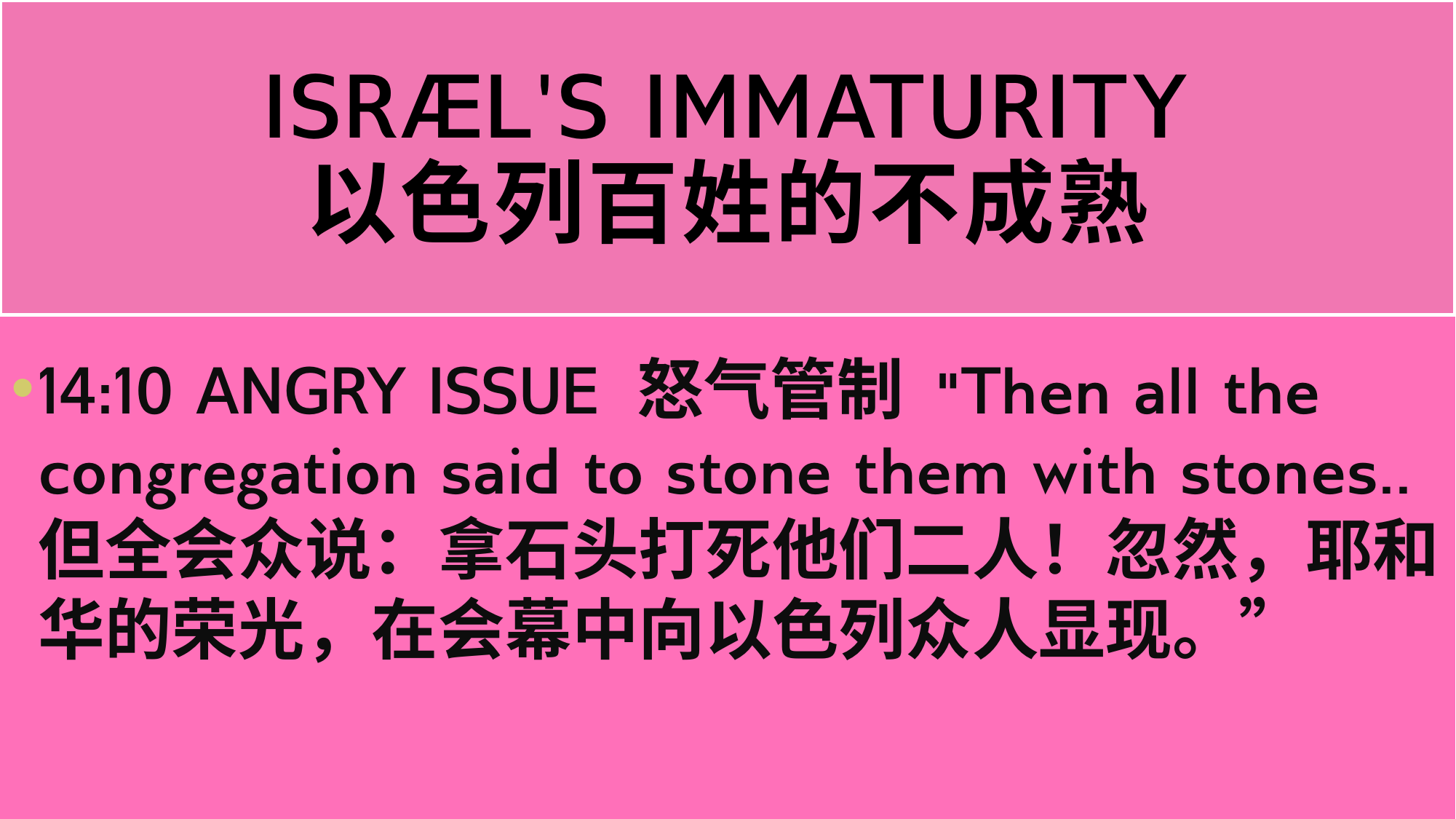

# ISRAEL'S IMMATURITY 以色列百姓的不成熟
14:10 ANGRY ISSUE 怒气管制 "Then all the congregation said to stone them with stones.. 但全会众说：拿石头打死他们二人！忽然，耶和华的荣光，在会幕中向以色列众人显现。”